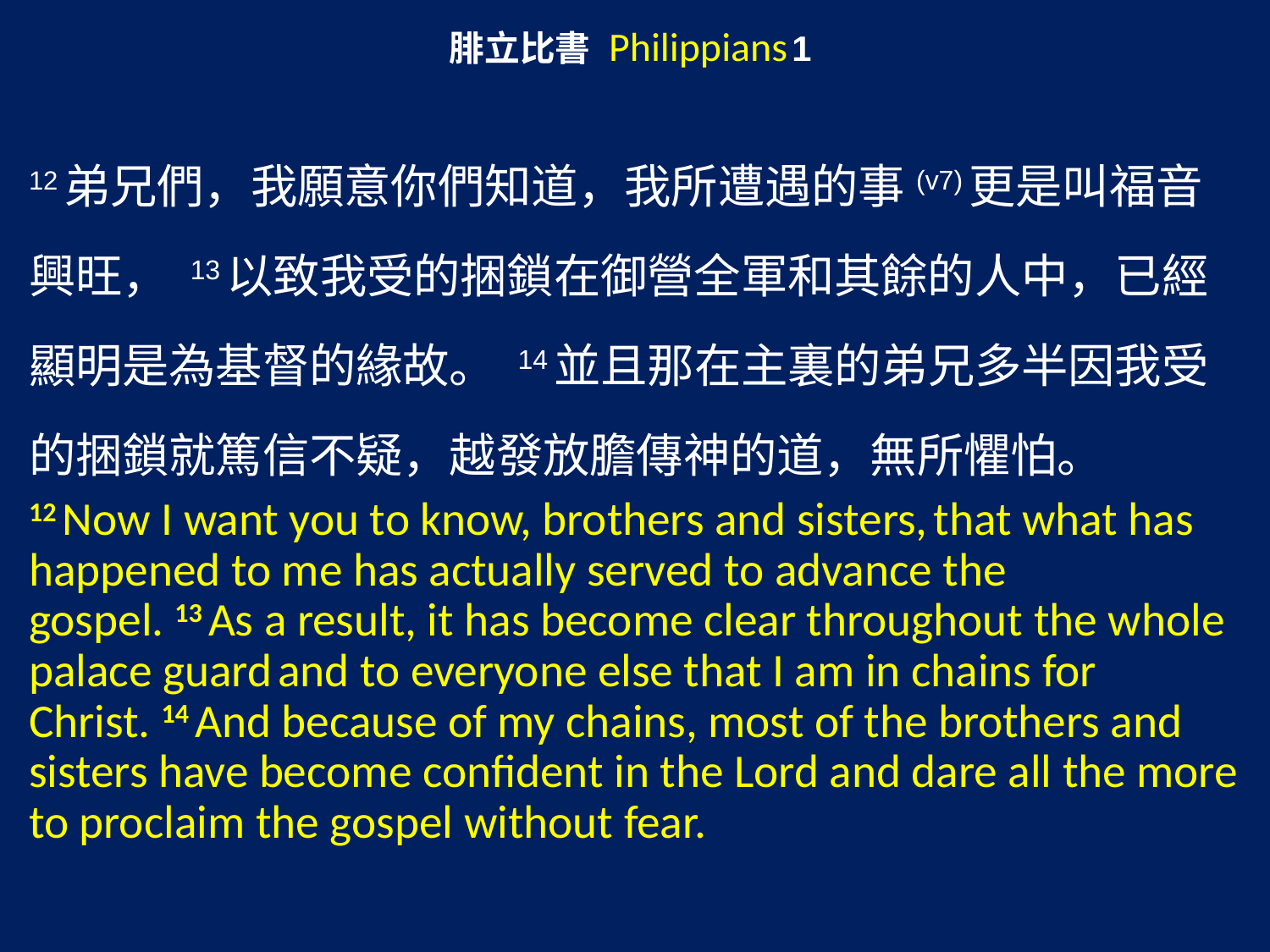

腓立比書 Philippians 1
12弟兄們，我願意你們知道，我所遭遇的事(v7)更是叫福音興旺， 13以致我受的捆鎖在御營全軍和其餘的人中，已經顯明是為基督的緣故。 14並且那在主裏的弟兄多半因我受的捆鎖就篤信不疑，越發放膽傳神的道，無所懼怕。
12 Now I want you to know, brothers and sisters, that what has happened to me has actually served to advance the gospel. 13 As a result, it has become clear throughout the whole palace guard and to everyone else that I am in chains for Christ. 14 And because of my chains, most of the brothers and sisters have become confident in the Lord and dare all the more to proclaim the gospel without fear.